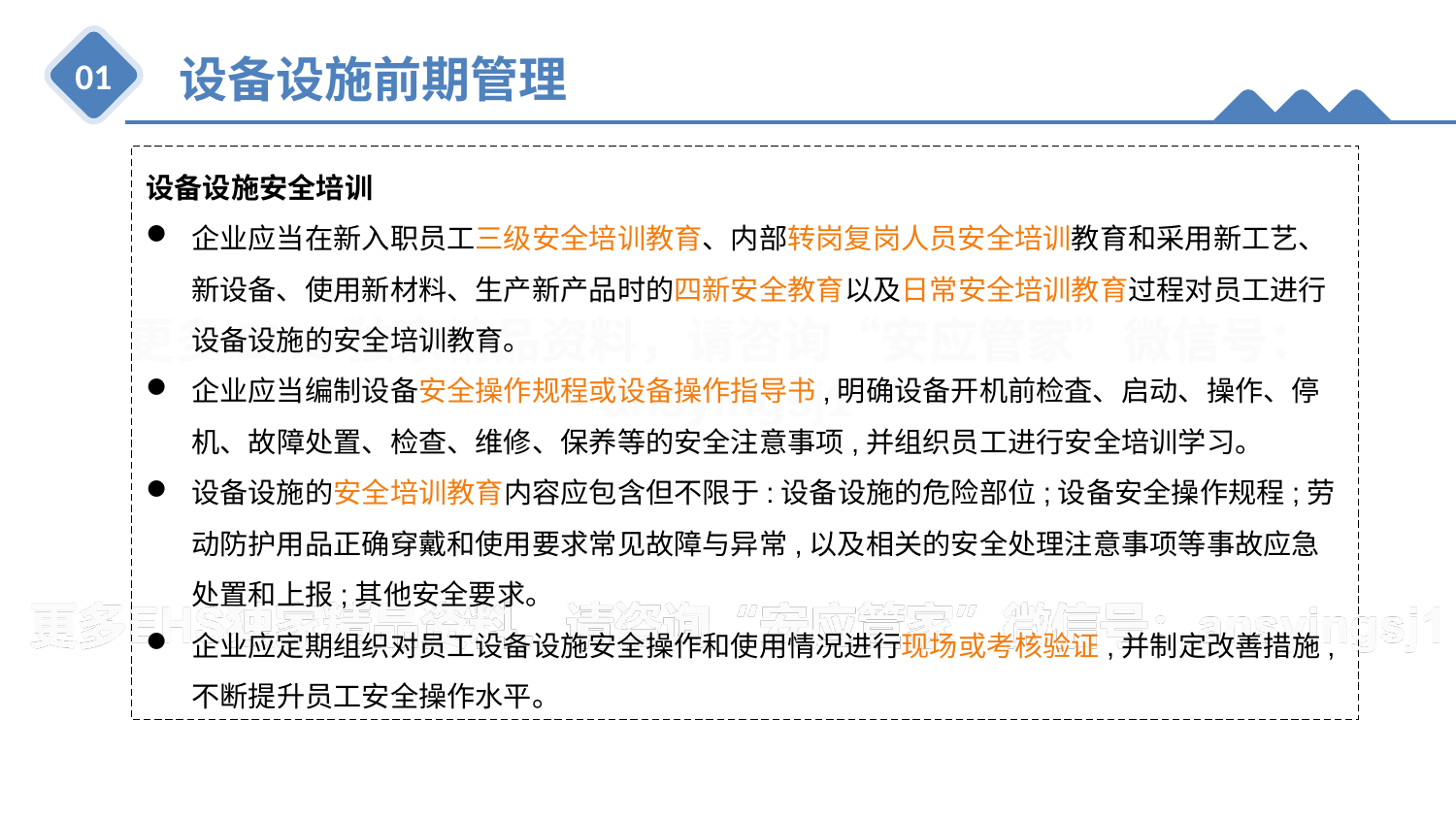

设备设施前期管理
01

设备设施安全培训
企业应当在新入职员工三级安全培训教育、内部转岗复岗人员安全培训教育和采用新工艺、新设备、使用新材料、生产新产品时的四新安全教育以及日常安全培训教育过程对员工进行设备设施的安全培训教育。
企业应当编制设备安全操作规程或设备操作指导书,明确设备开机前检査、启动、操作、停机、故障处置、检查、维修、保养等的安全注意事项,并组织员工进行安全培训学习。
设备设施的安全培训教育内容应包含但不限于:设备设施的危险部位;设备安全操作规程;劳动防护用品正确穿戴和使用要求常见故障与异常,以及相关的安全处理注意事项等事故应急处置和上报;其他安全要求。
企业应定期组织对员工设备设施安全操作和使用情况进行现场或考核验证,并制定改善措施,不断提升员工安全操作水平。